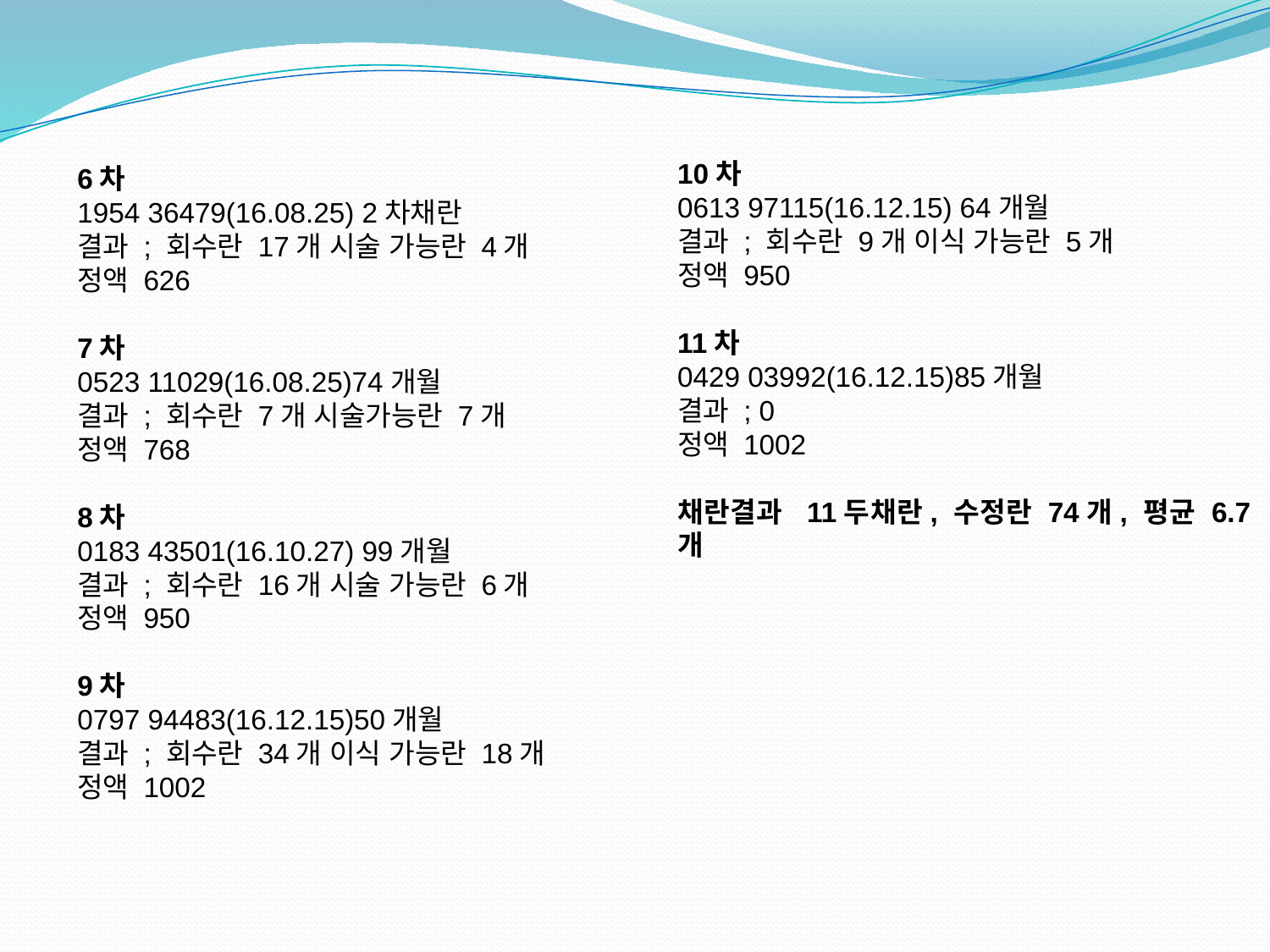

10차
0613 97115(16.12.15) 64개월
결과 ; 회수란 9개 이식 가능란 5개
정액 950

11차
0429 03992(16.12.15)85개월
결과 ; 0
정액 1002

채란결과  11두채란, 수정란 74개, 평균 6.7개
6차
1954 36479(16.08.25) 2차채란
결과 ; 회수란 17개 시술 가능란 4개
정액 626

7차
0523 11029(16.08.25)74개월
결과 ; 회수란 7개 시술가능란 7개
정액 768

8차
0183 43501(16.10.27) 99개월
결과 ; 회수란 16개 시술 가능란 6개
정액 950

9차
0797 94483(16.12.15)50개월
결과 ; 회수란 34개 이식 가능란 18개
정액 1002